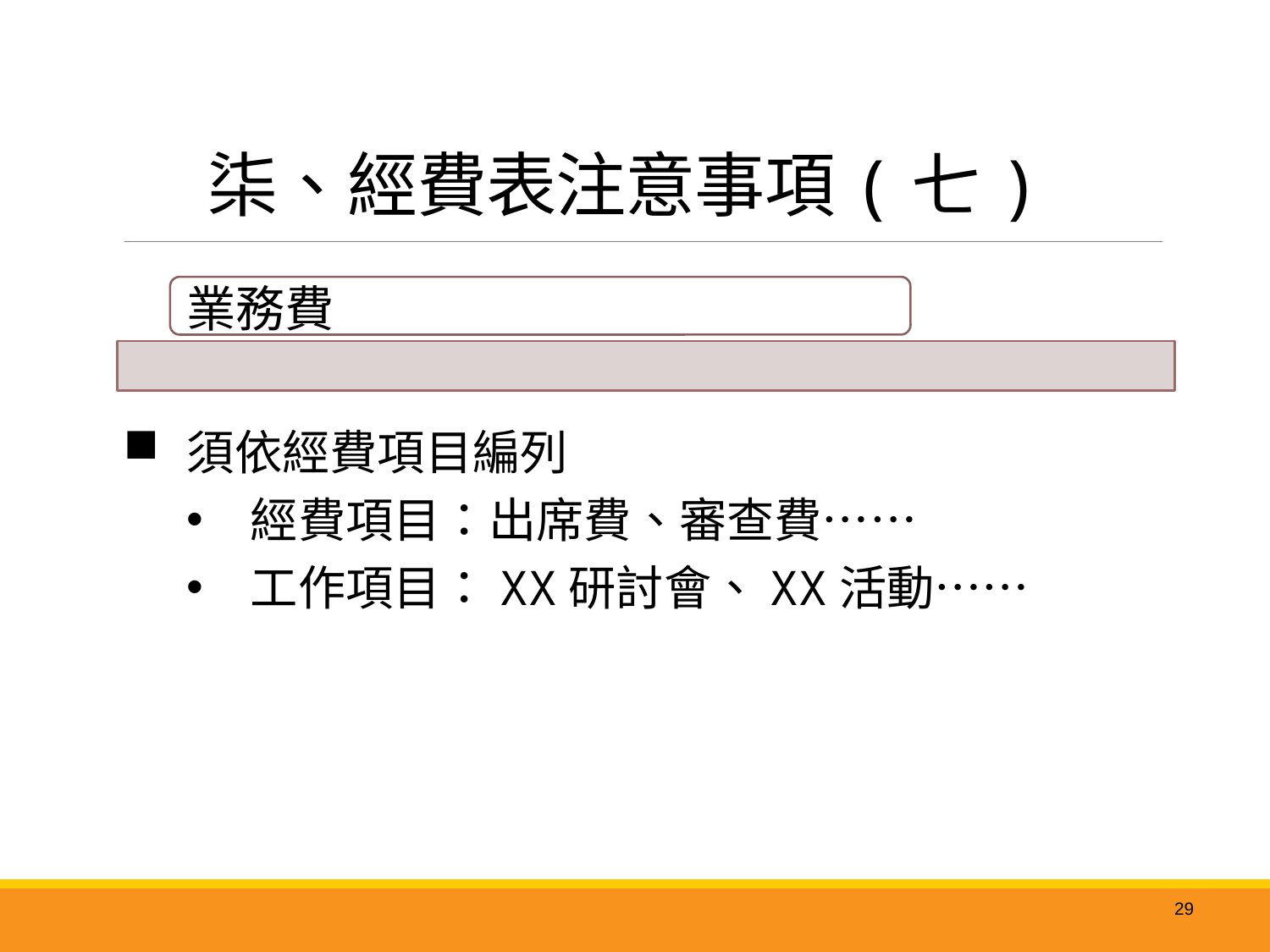

# 柒、經費表注意事項(七)
業務費
須依經費項目編列
經費項目：出席費、審查費……
工作項目：XX研討會、XX活動……
29